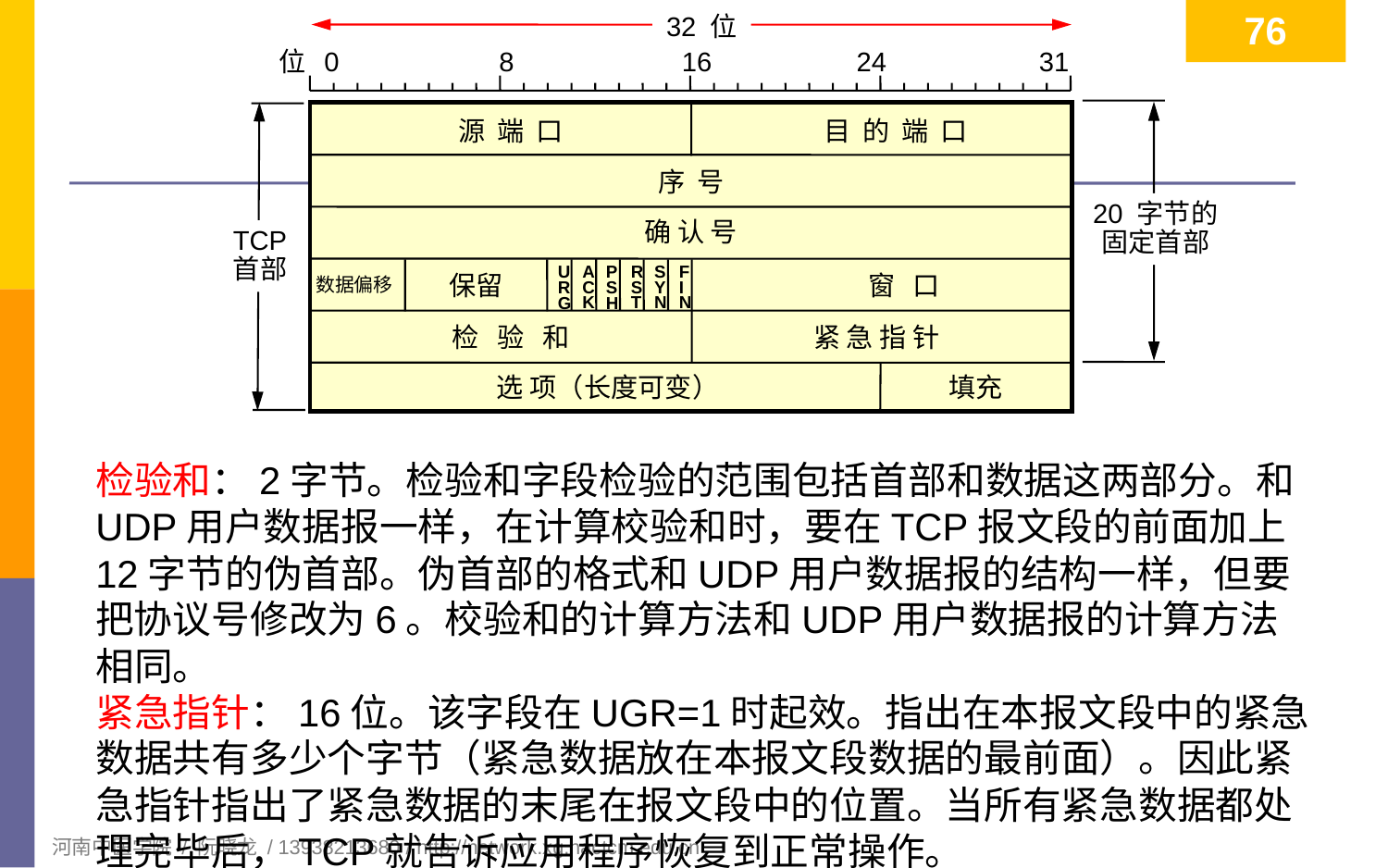

76
32 位

位  0                     8                      16                   24                    31

源  端  口
目  的  端  口

序  号
20 字节的
固定首部

确 认 号
TCP
首部
S
Y
N

F
I
N
A
C
K
R
S
T

U
R
G
P
S
H

窗   口
保留
数据偏移

检   验   和
紧 急 指 针

填充

选 项（长度可变）

检验和：2字节。检验和字段检验的范围包括首部和数据这两部分。和UDP用户数据报一样，在计算校验和时，要在TCP报文段的前面加上12字节的伪首部。伪首部的格式和UDP用户数据报的结构一样，但要把协议号修改为6。校验和的计算方法和UDP用户数据报的计算方法相同。
紧急指针：16位。该字段在UGR=1时起效。指出在本报文段中的紧急数据共有多少个字节（紧急数据放在本报文段数据的最前面）。因此紧急指针指出了紧急数据的末尾在报文段中的位置。当所有紧急数据都处理完毕后，TCP就告诉应用程序恢复到正常操作。